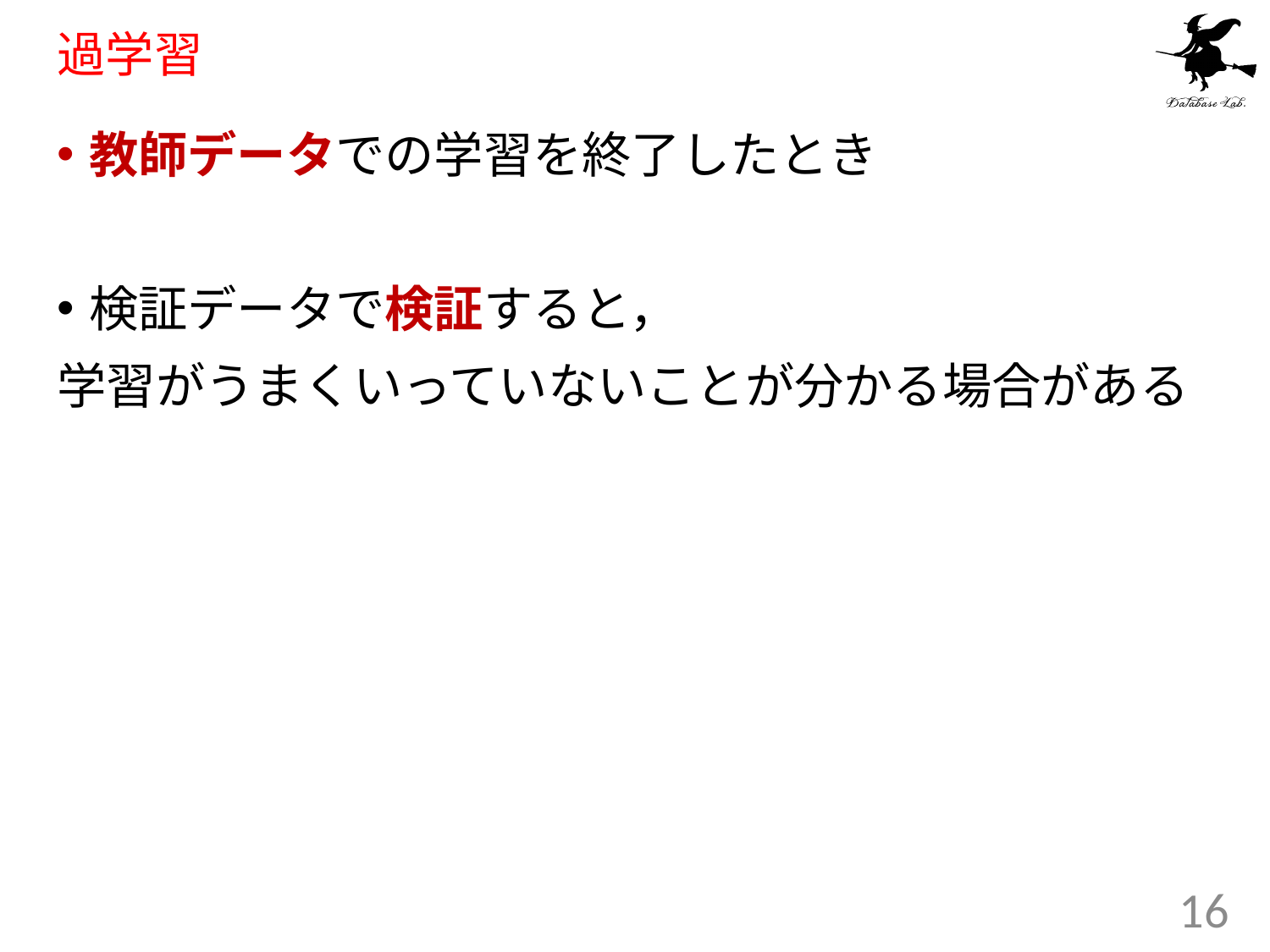

# 過学習
教師データでの学習を終了したとき

検証データで検証すると，
学習がうまくいっていないことが分かる場合がある

16